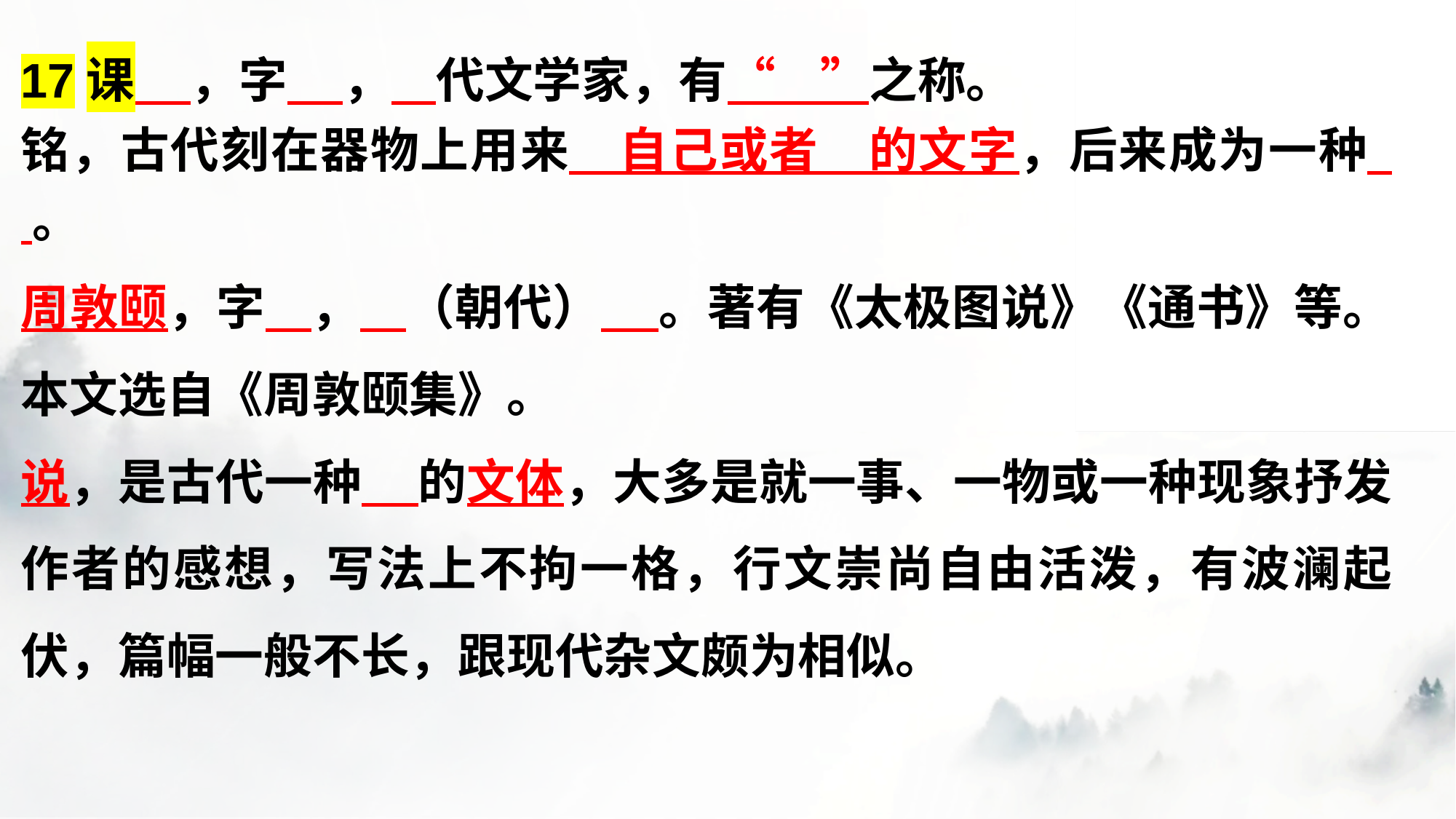

17课     ，字     ，    代文学家，有“    ”之称。
铭，古代刻在器物上用来    自己或者    的文字，后来成为一种    。
周敦颐，字    ，    （朝代）     。著有《太极图说》《通书》等。本文选自《周敦颐集》。
说，是古代一种     的文体，大多是就一事、一物或一种现象抒发作者的感想，写法上不拘一格，行文崇尚自由活泼，有波澜起伏，篇幅一般不长，跟现代杂文颇为相似。